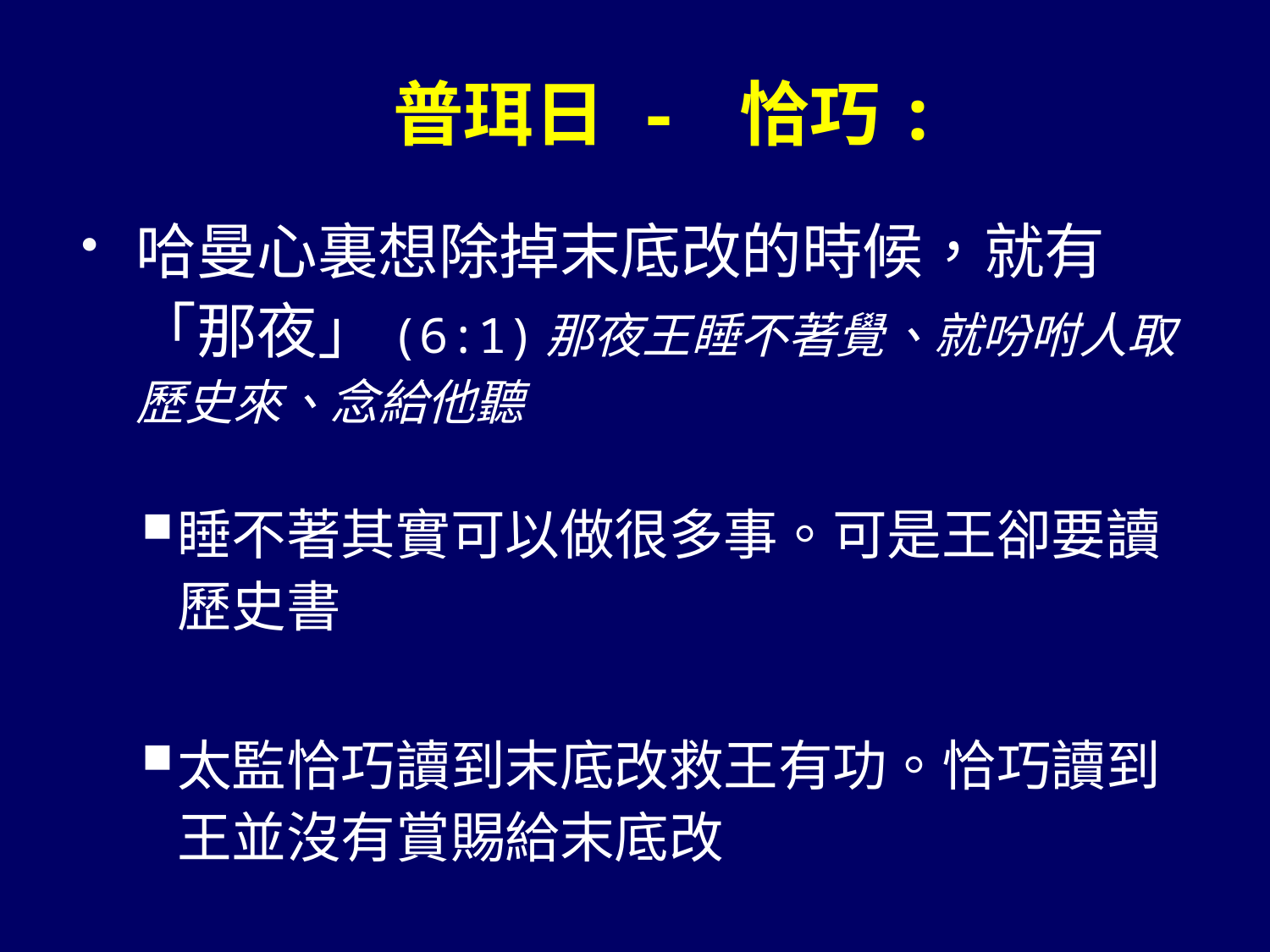

普珥日 - 恰巧:

哈曼心裏想除掉末底改的時候，就有「那夜」(6:1)那夜王睡不著覺、就吩咐人取歷史來、念給他聽

睡不著其實可以做很多事。可是王卻要讀歷史書

太監恰巧讀到末底改救王有功。恰巧讀到王並沒有賞賜給末底改